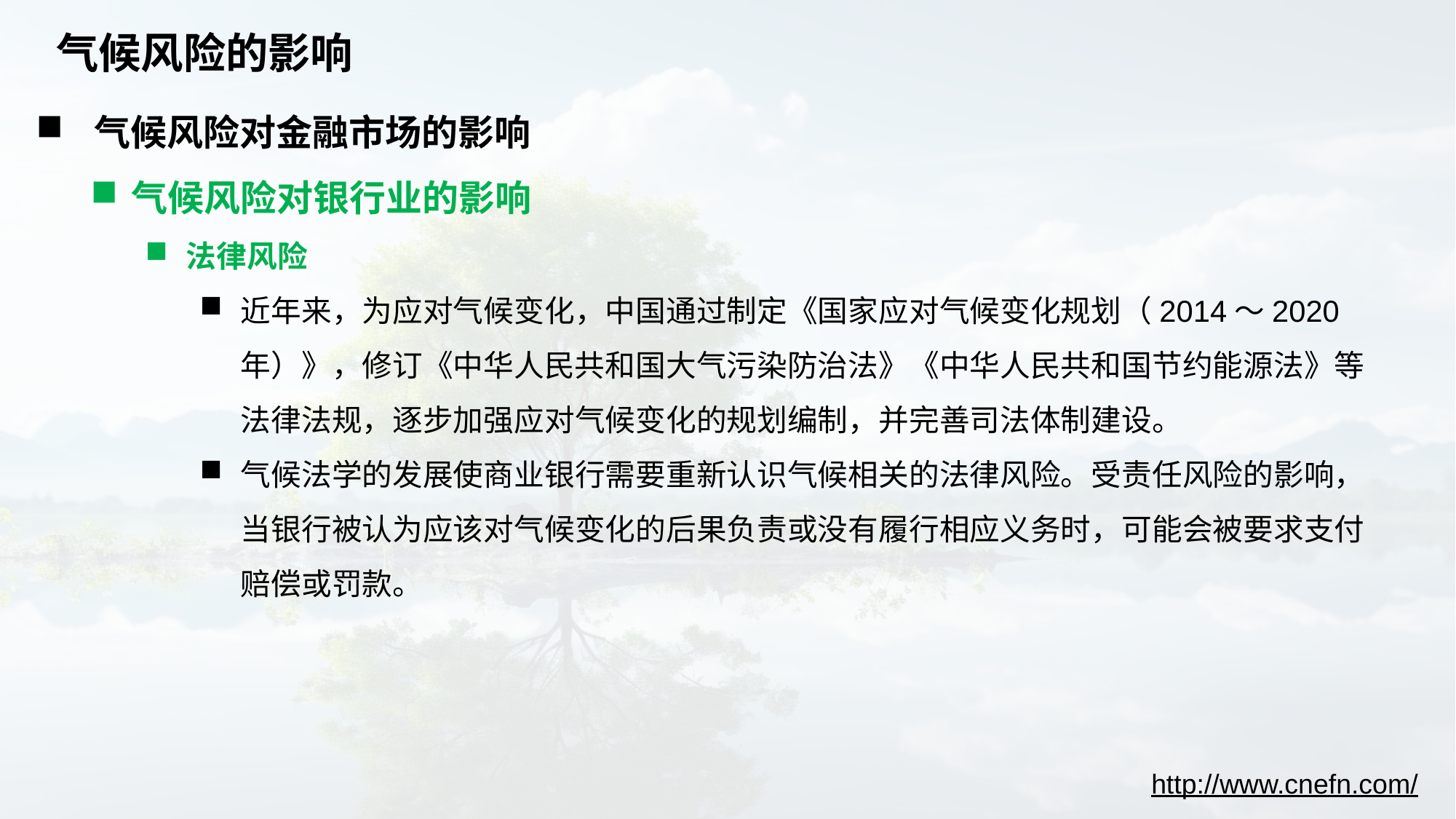

# 气候风险的影响
 气候风险对金融市场的影响
气候风险对银行业的影响
法律风险
近年来，为应对气候变化，中国通过制定《国家应对气候变化规划（2014～2020 年）》，修订《中华人民共和国大气污染防治法》《中华人民共和国节约能源法》等法律法规，逐步加强应对气候变化的规划编制，并完善司法体制建设。
气候法学的发展使商业银行需要重新认识气候相关的法律风险。受责任风险的影响，当银行被认为应该对气候变化的后果负责或没有履行相应义务时，可能会被要求支付赔偿或罚款。